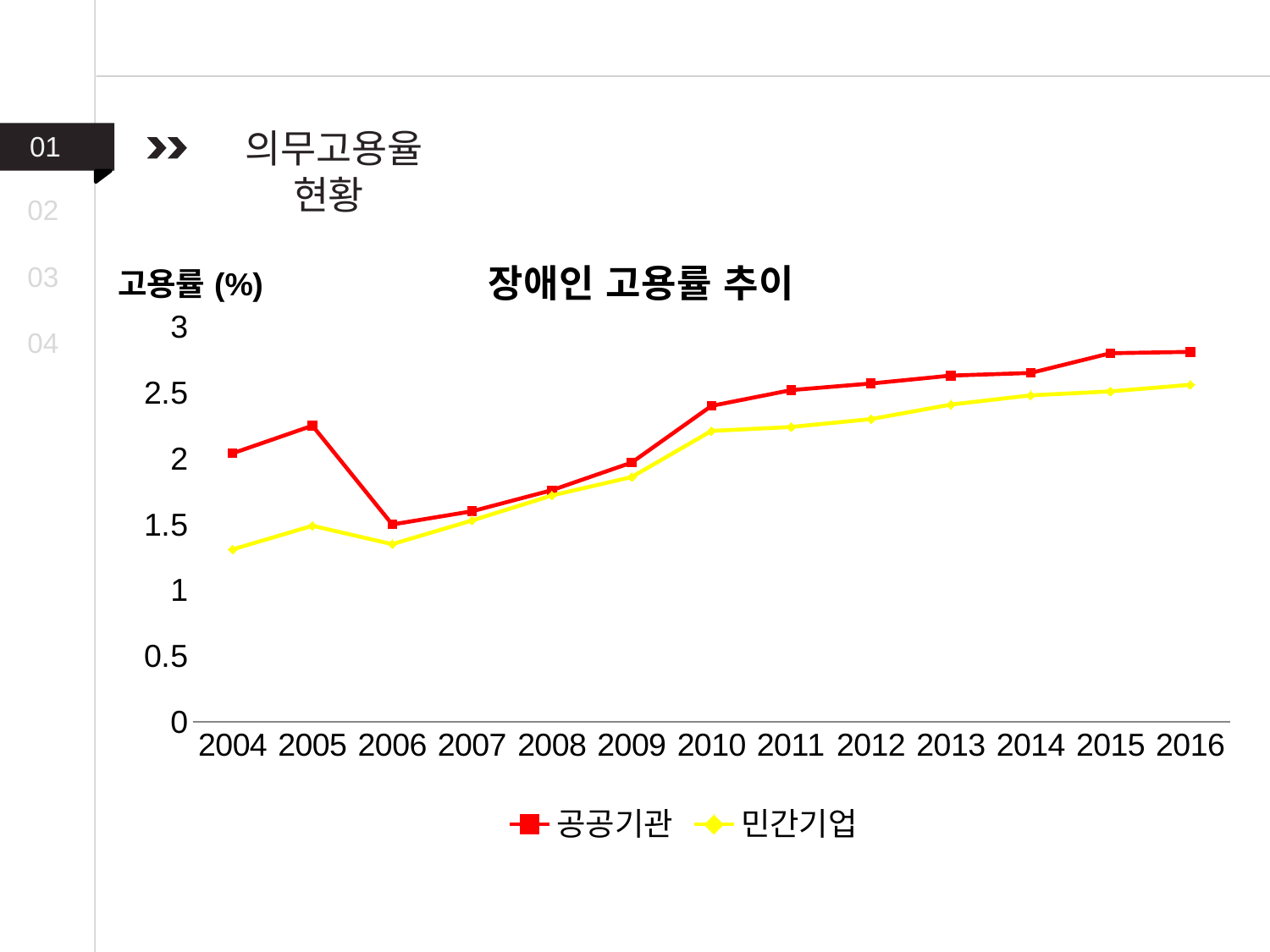

의무고용율 현황
01

02

### Chart: 장애인 고용률 추이

| Category | 공공기관 | 민간기업 |
|---|---|---|
| 2004 | 2.04 | 1.31 |
| 2005 | 2.25 | 1.49 |
| 2006 | 1.5 | 1.35 |
| 2007 | 1.6 | 1.53 |
| 2008 | 1.76 | 1.72 |
| 2009 | 1.9700000000000002 | 1.86 |
| 2010 | 2.4 | 2.21 |
| 2011 | 2.52 | 2.24 |
| 2012 | 2.57 | 2.3 |
| 2013 | 2.63 | 2.4099999999999997 |
| 2014 | 2.65 | 2.48 |
| 2015 | 2.8 | 2.51 |
| 2016 | 2.8099999999999996 | 2.56 |
03

04